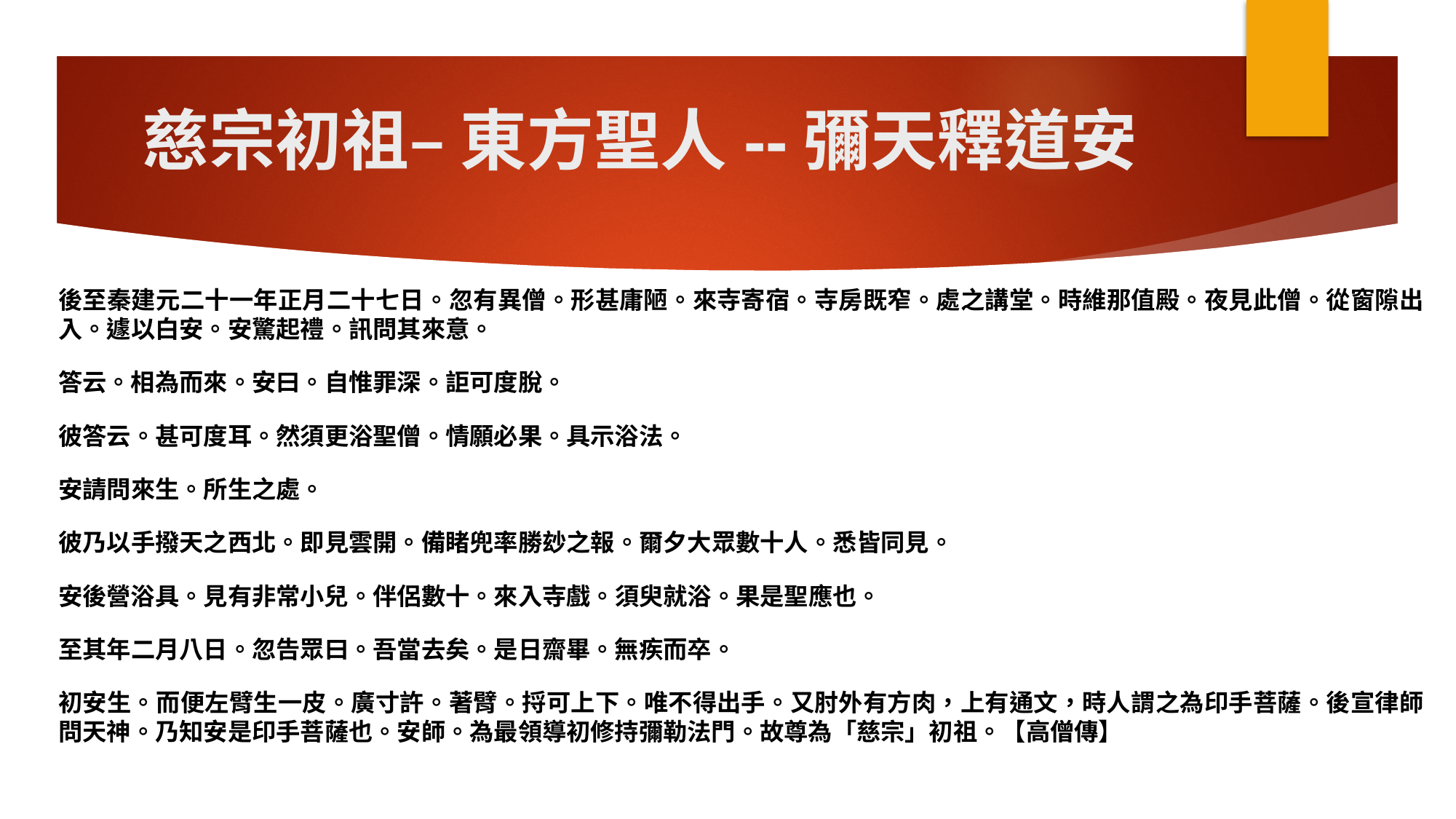

# 慈宗初祖– 東方聖人--彌天釋道安
後至秦建元二十一年正月二十七日。忽有異僧。形甚庸陋。來寺寄宿。寺房既窄。處之講堂。時維那值殿。夜見此僧。從窗隙出入。遽以白安。安驚起禮。訊問其來意。
答云。相為而來。安曰。自惟罪深。詎可度脫。
彼答云。甚可度耳。然須更浴聖僧。情願必果。具示浴法。
安請問來生。所生之處。
彼乃以手撥天之西北。即見雲開。備睹兜率勝玅之報。爾夕大眾數十人。悉皆同見。
安後營浴具。見有非常小兒。伴侶數十。來入寺戲。須臾就浴。果是聖應也。
至其年二月八日。忽告眾曰。吾當去矣。是日齋畢。無疾而卒。
初安生。而便左臂生一皮。廣寸許。著臂。捋可上下。唯不得出手。又肘外有方肉，上有通文，時人謂之為印手菩薩。後宣律師問天神。乃知安是印手菩薩也。安師。為最領導初修持彌勒法門。故尊為「慈宗」初祖。【高僧傳】